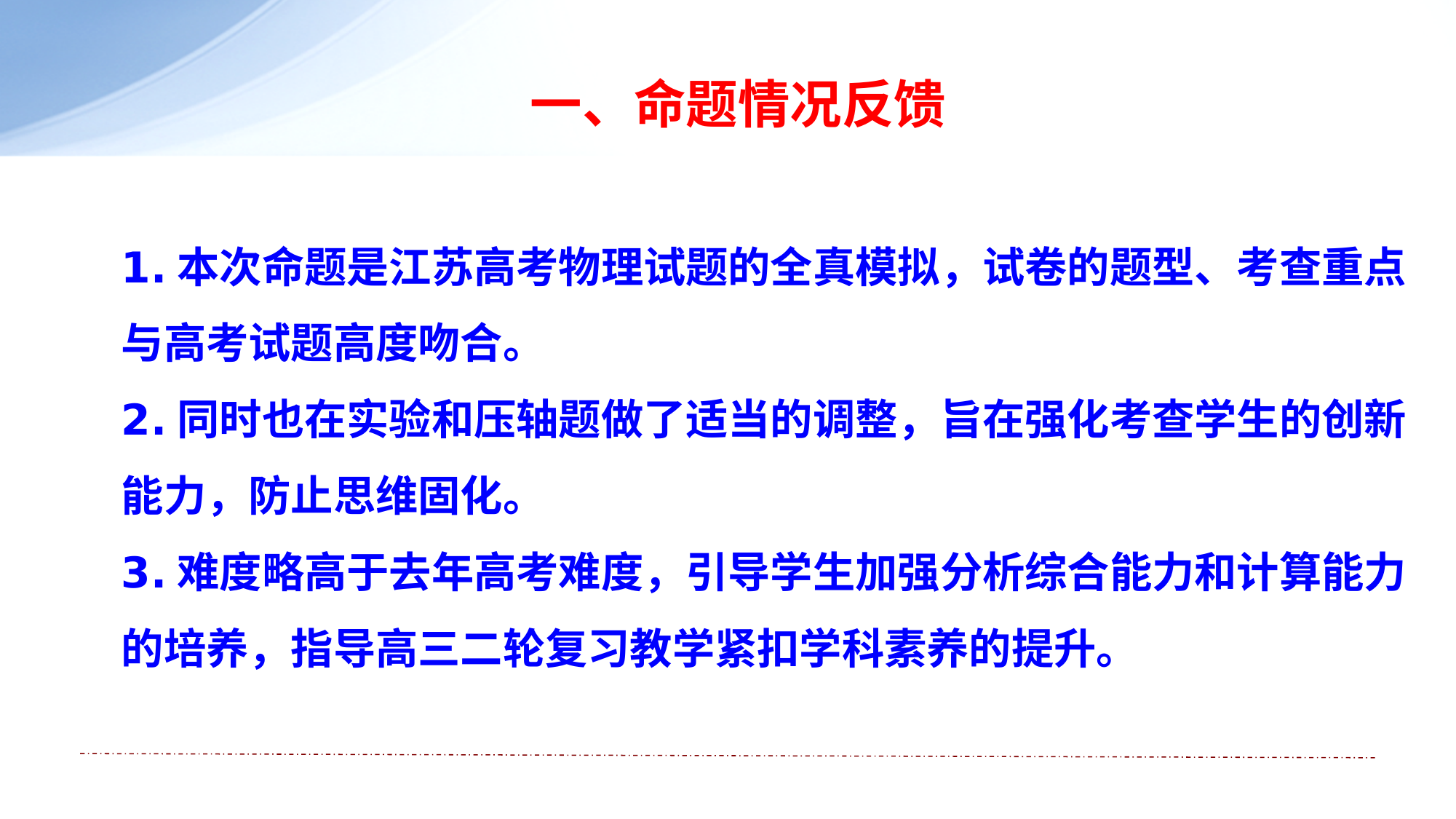

一、命题情况反馈

1.本次命题是江苏高考物理试题的全真模拟，试卷的题型、考查重点与高考试题高度吻合。
2.同时也在实验和压轴题做了适当的调整，旨在强化考查学生的创新能力，防止思维固化。
3.难度略高于去年高考难度，引导学生加强分析综合能力和计算能力的培养，指导高三二轮复习教学紧扣学科素养的提升。